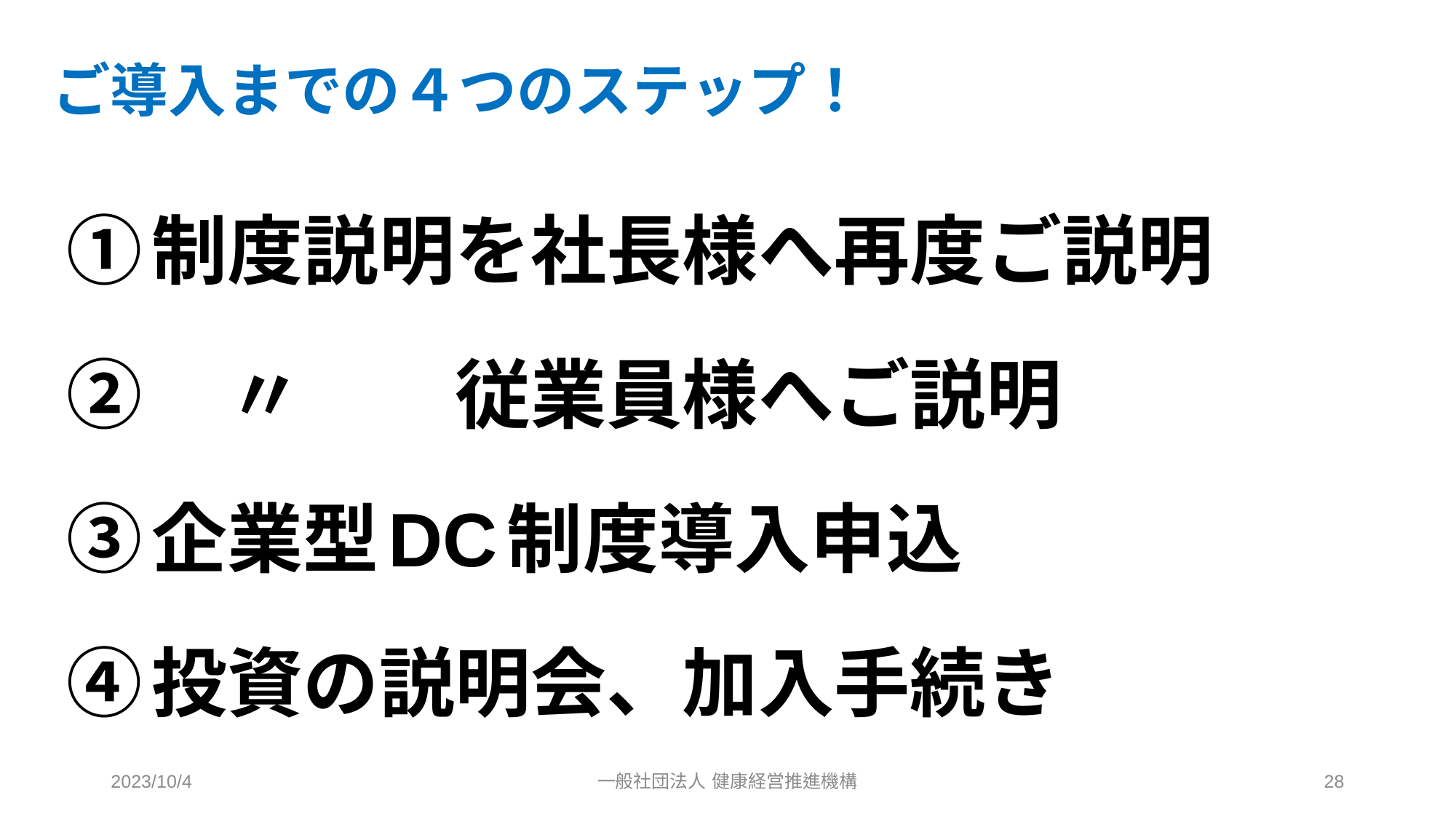

ご導入までの４つのステップ！
#
①制度説明を社長様へ再度ご説明
②　〃　　従業員様へご説明
③企業型DC制度導入申込
④投資の説明会、加入手続き
2023/10/4
一般社団法人 健康経営推進機構
28